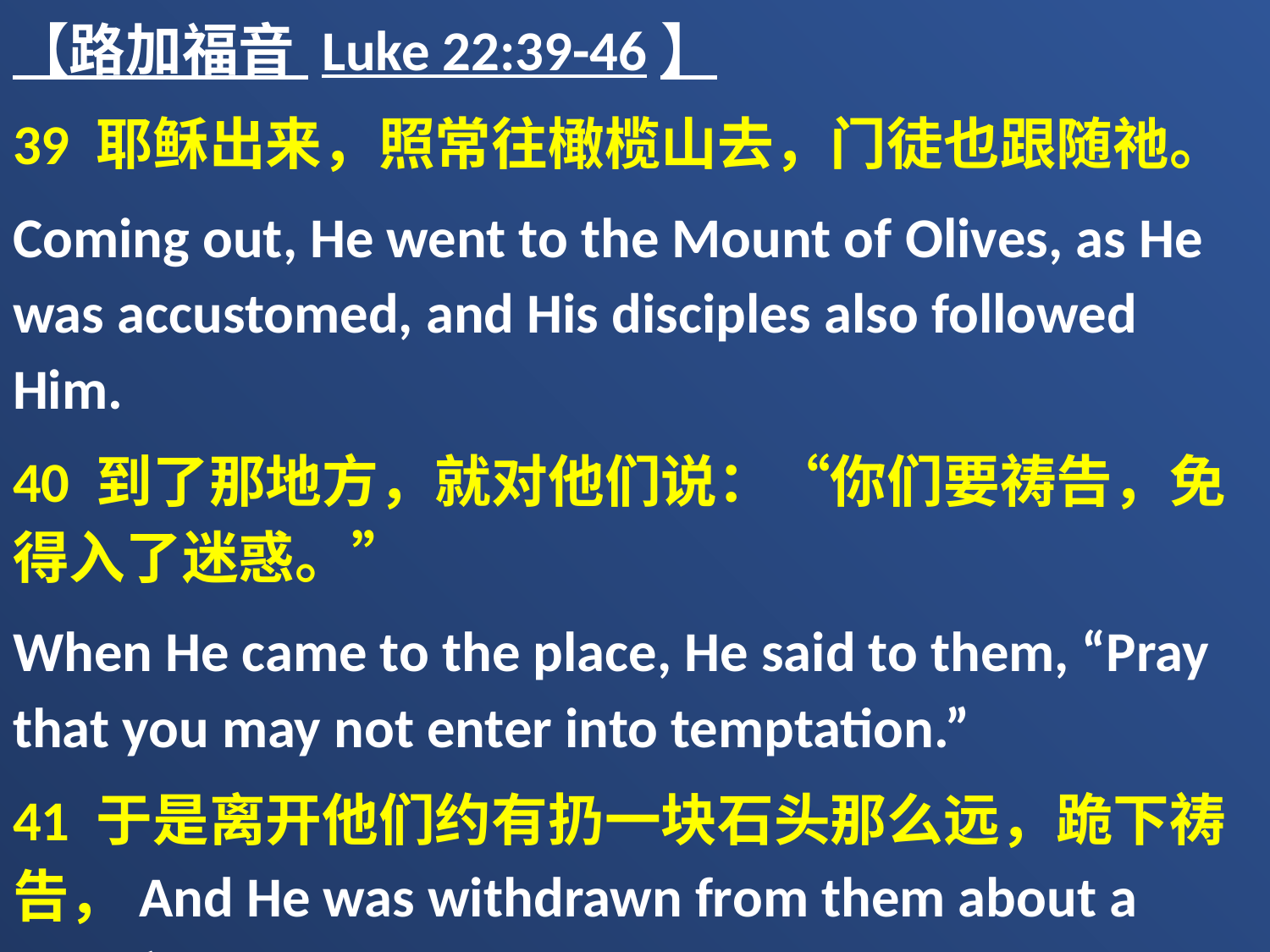

【路加福音 Luke 22:39-46】
39 耶稣出来，照常往橄榄山去，门徒也跟随祂。
Coming out, He went to the Mount of Olives, as He was accustomed, and His disciples also followed Him.
40 到了那地方，就对他们说：“你们要祷告，免得入了迷惑。”
When He came to the place, He said to them, “Pray that you may not enter into temptation.”
41 于是离开他们约有扔一块石头那么远，跪下祷告，And He was withdrawn from them about a stone’s throw, and He knelt down and prayed,